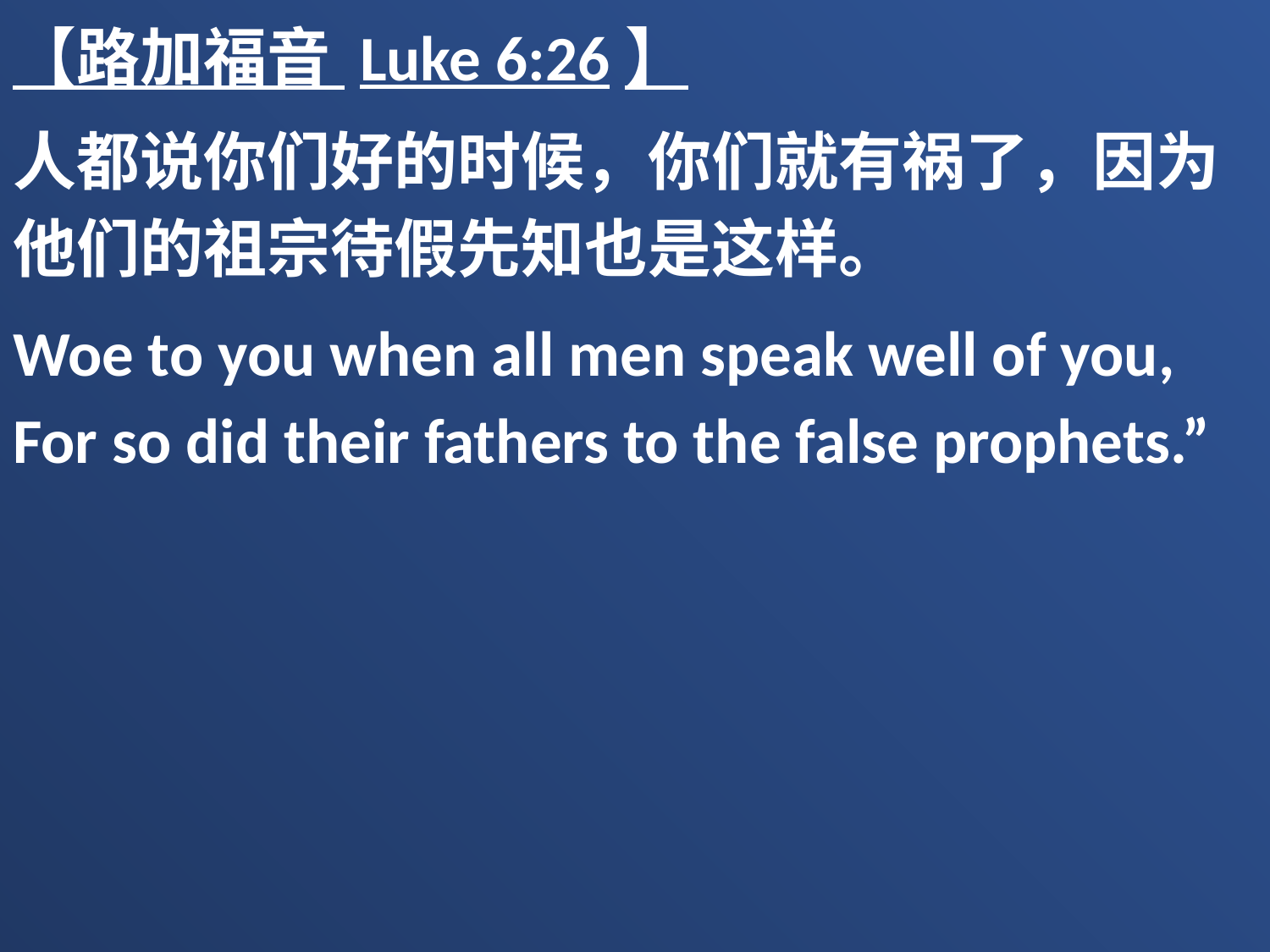

【路加福音 Luke 6:26】
人都说你们好的时候，你们就有祸了，因为他们的祖宗待假先知也是这样。
Woe to you when all men speak well of you,  For so did their fathers to the false prophets.”